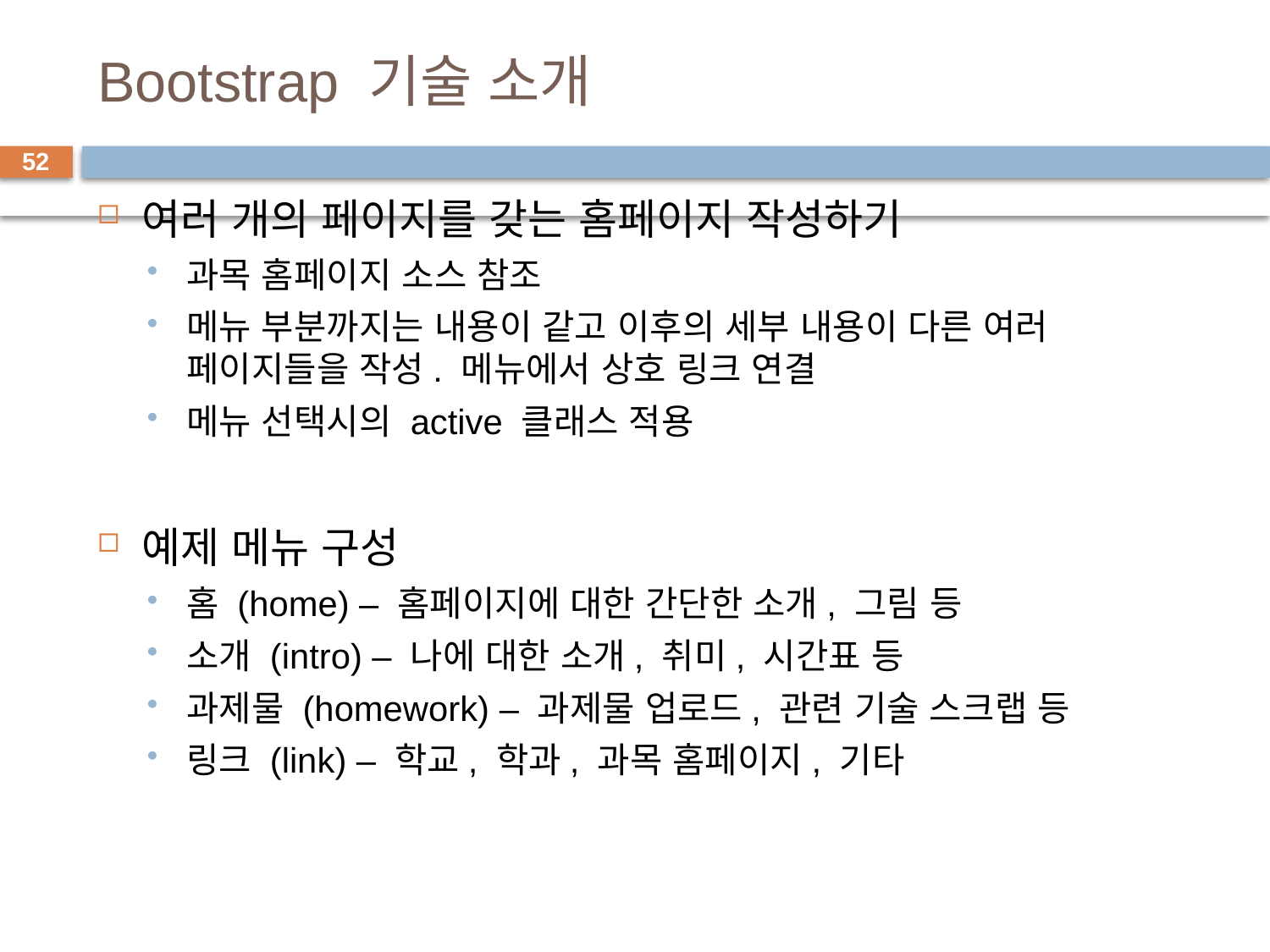

# Bootstrap 기술 소개
52
여러 개의 페이지를 갖는 홈페이지 작성하기
과목 홈페이지 소스 참조
메뉴 부분까지는 내용이 같고 이후의 세부 내용이 다른 여러 페이지들을 작성. 메뉴에서 상호 링크 연결
메뉴 선택시의 active 클래스 적용

예제 메뉴 구성
홈 (home) – 홈페이지에 대한 간단한 소개, 그림 등
소개 (intro) – 나에 대한 소개, 취미, 시간표 등
과제물 (homework) – 과제물 업로드, 관련 기술 스크랩 등
링크 (link) – 학교, 학과, 과목 홈페이지, 기타